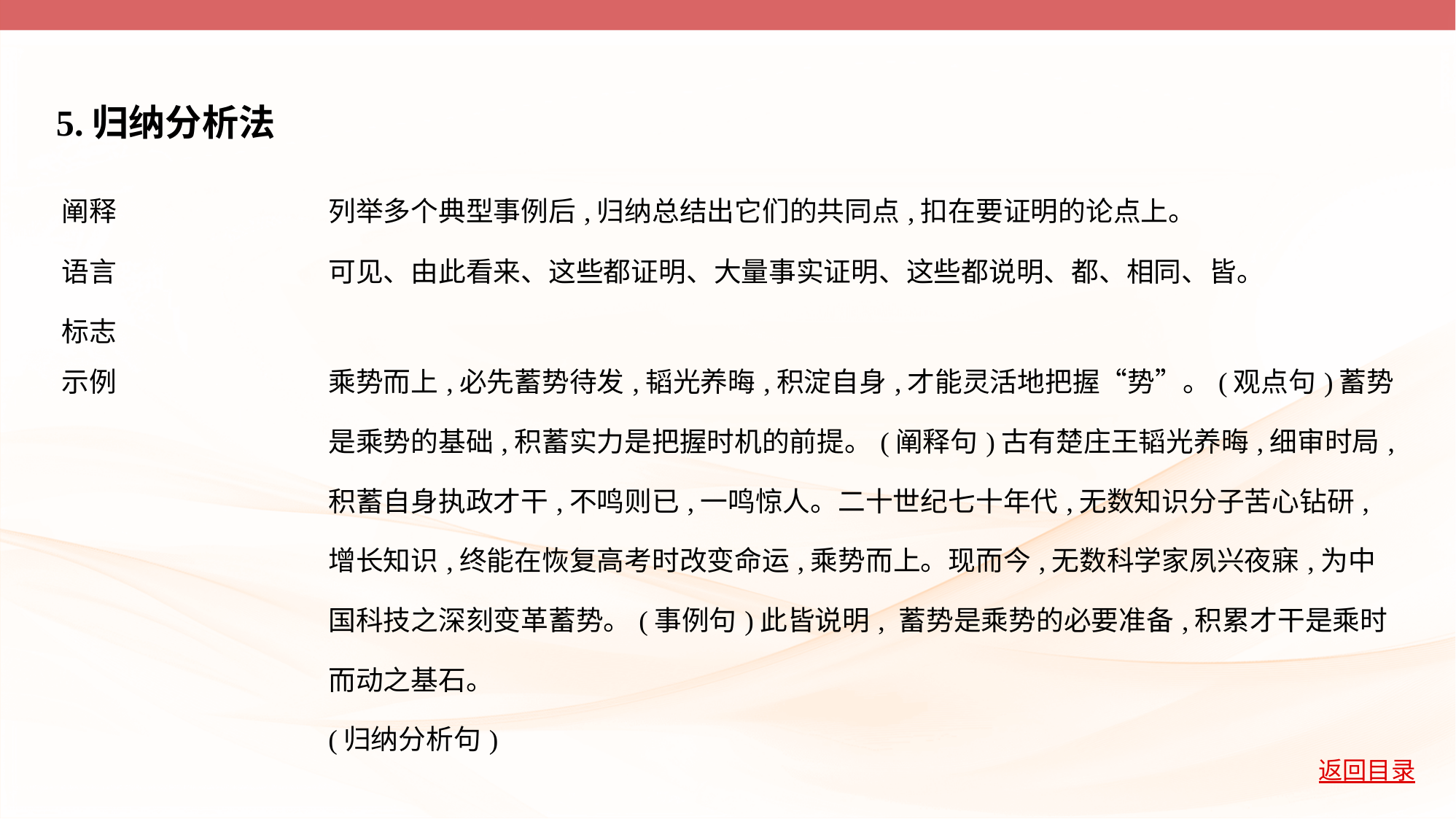

5.归纳分析法
| 阐释 | 列举多个典型事例后,归纳总结出它们的共同点,扣在要证明的论点上。 |
| --- | --- |
| 语言 标志 | 可见、由此看来、这些都证明、大量事实证明、这些都说明、都、相同、皆。 |
| 示例 | 乘势而上,必先蓄势待发,韬光养晦,积淀自身,才能灵活地把握“势”。(观点句)蓄势是乘势的基础,积蓄实力是把握时机的前提。(阐释句)古有楚庄王韬光养晦,细审时局,积蓄自身执政才干,不鸣则已,一鸣惊人。二十世纪七十年代,无数知识分子苦心钻研,增长知识,终能在恢复高考时改变命运,乘势而上。现而今,无数科学家夙兴夜寐,为中国科技之深刻变革蓄势。(事例句)此皆说明, 蓄势是乘势的必要准备,积累才干是乘时而动之基石。 (归纳分析句) |